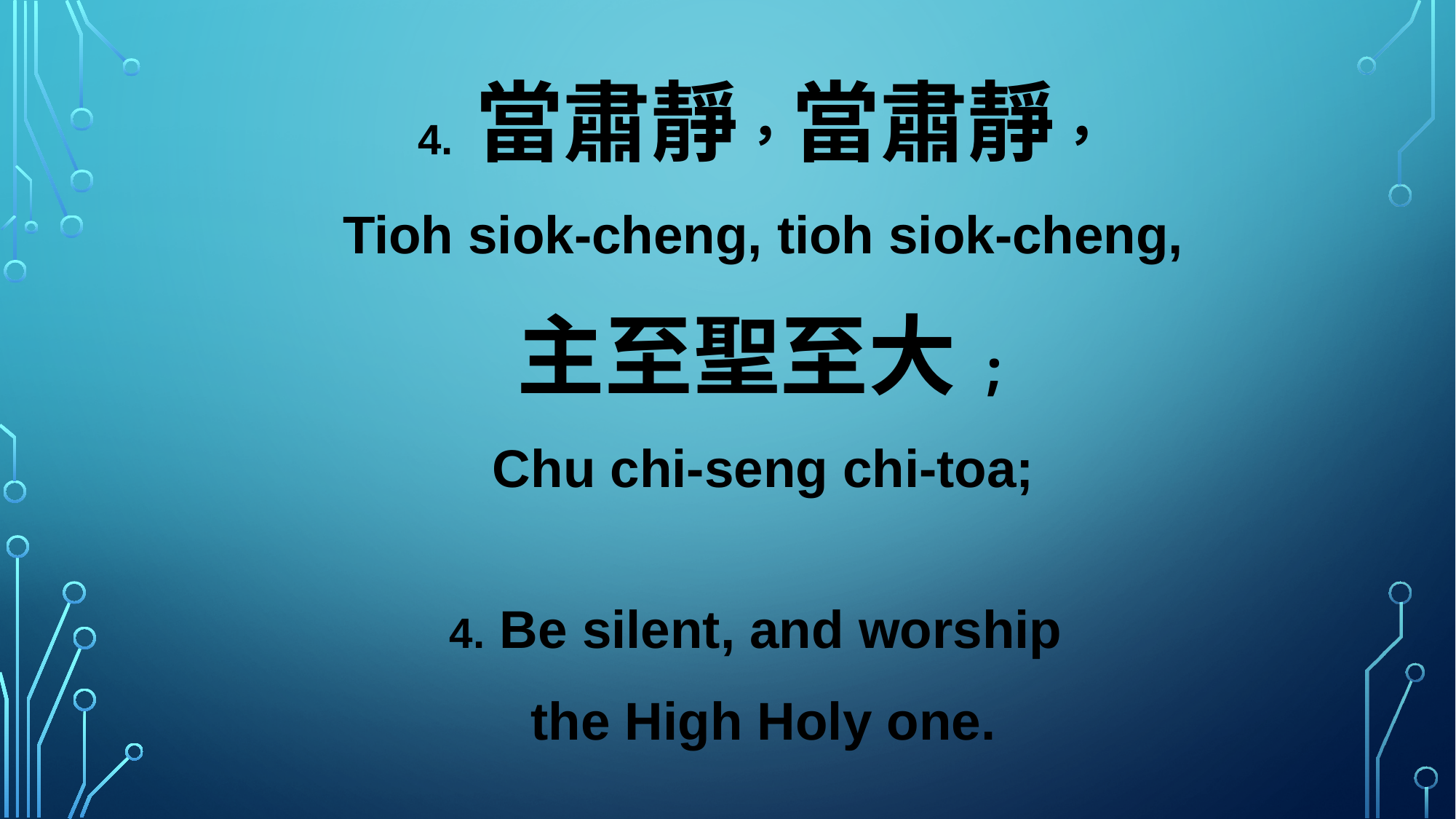

4. 當肅靜，當肅靜，
Tioh siok-cheng, tioh siok-cheng,
主至聖至大;
Chu chi-seng chi-toa;

4. Be silent, and worship
the High Holy one.